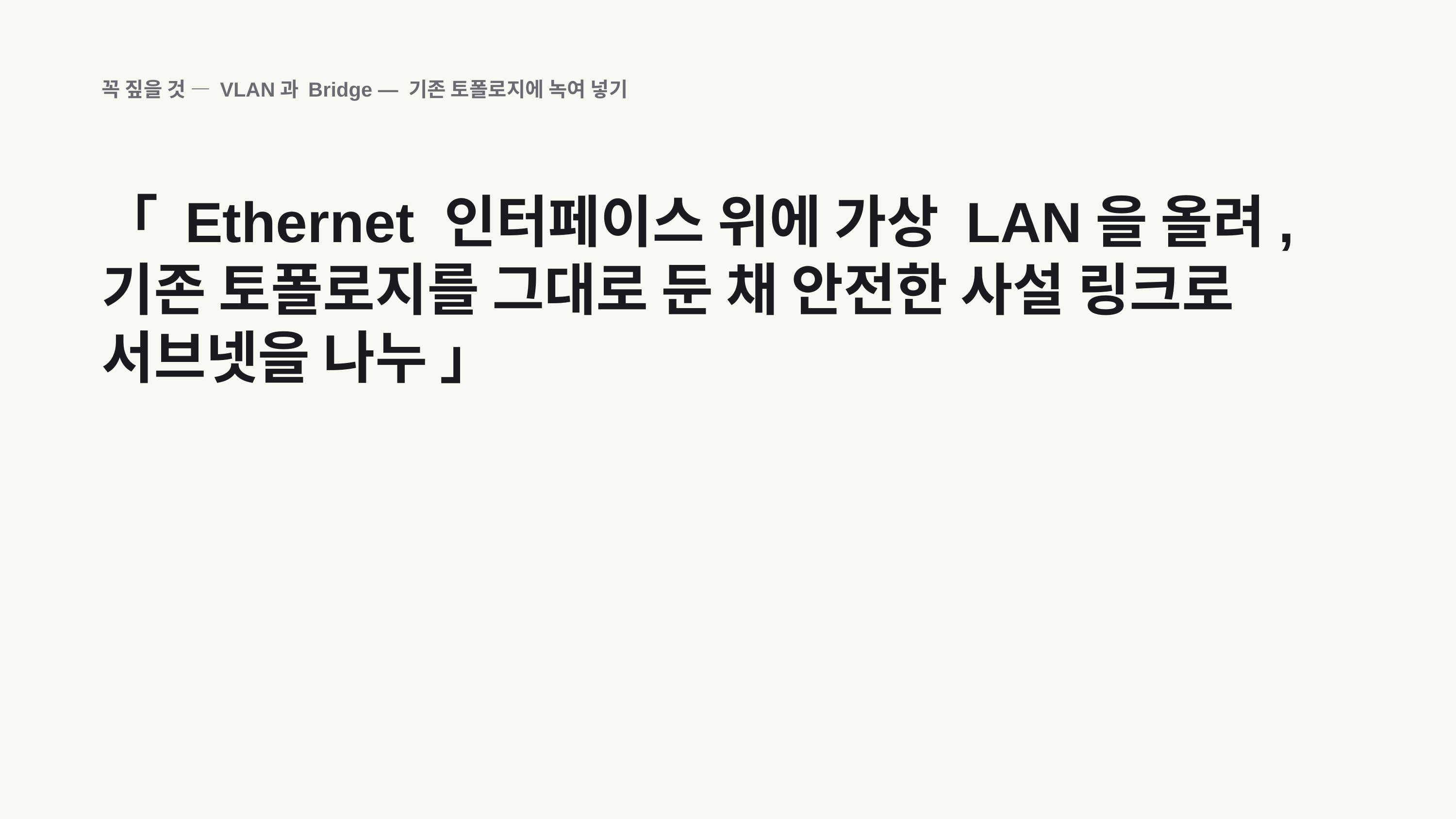

꼭 짚을 것 — VLAN과 Bridge — 기존 토폴로지에 녹여 넣기
「 Ethernet 인터페이스 위에 가상 LAN을 올려, 기존 토폴로지를 그대로 둔 채 안전한 사설 링크로 서브넷을 나누 」